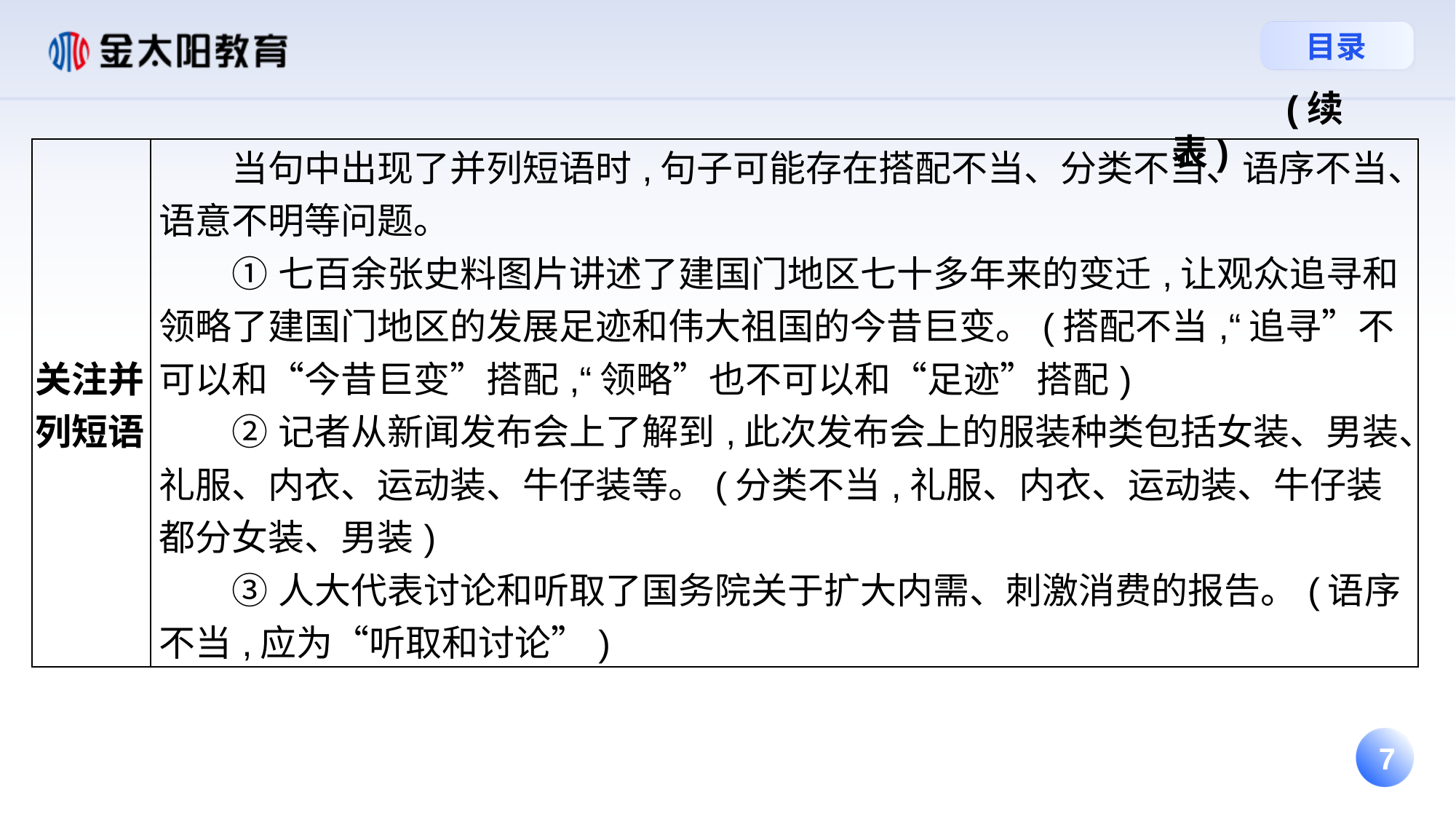

(续表)
| 关注并列短语 | 当句中出现了并列短语时,句子可能存在搭配不当、分类不当、语序不当、语意不明等问题。 ①七百余张史料图片讲述了建国门地区七十多年来的变迁,让观众追寻和领略了建国门地区的发展足迹和伟大祖国的今昔巨变。(搭配不当,“追寻”不可以和“今昔巨变”搭配,“领略”也不可以和“足迹”搭配) ②记者从新闻发布会上了解到,此次发布会上的服装种类包括女装、男装、礼服、内衣、运动装、牛仔装等。(分类不当,礼服、内衣、运动装、牛仔装都分女装、男装) ③人大代表讨论和听取了国务院关于扩大内需、刺激消费的报告。(语序不当,应为“听取和讨论”) |
| --- | --- |